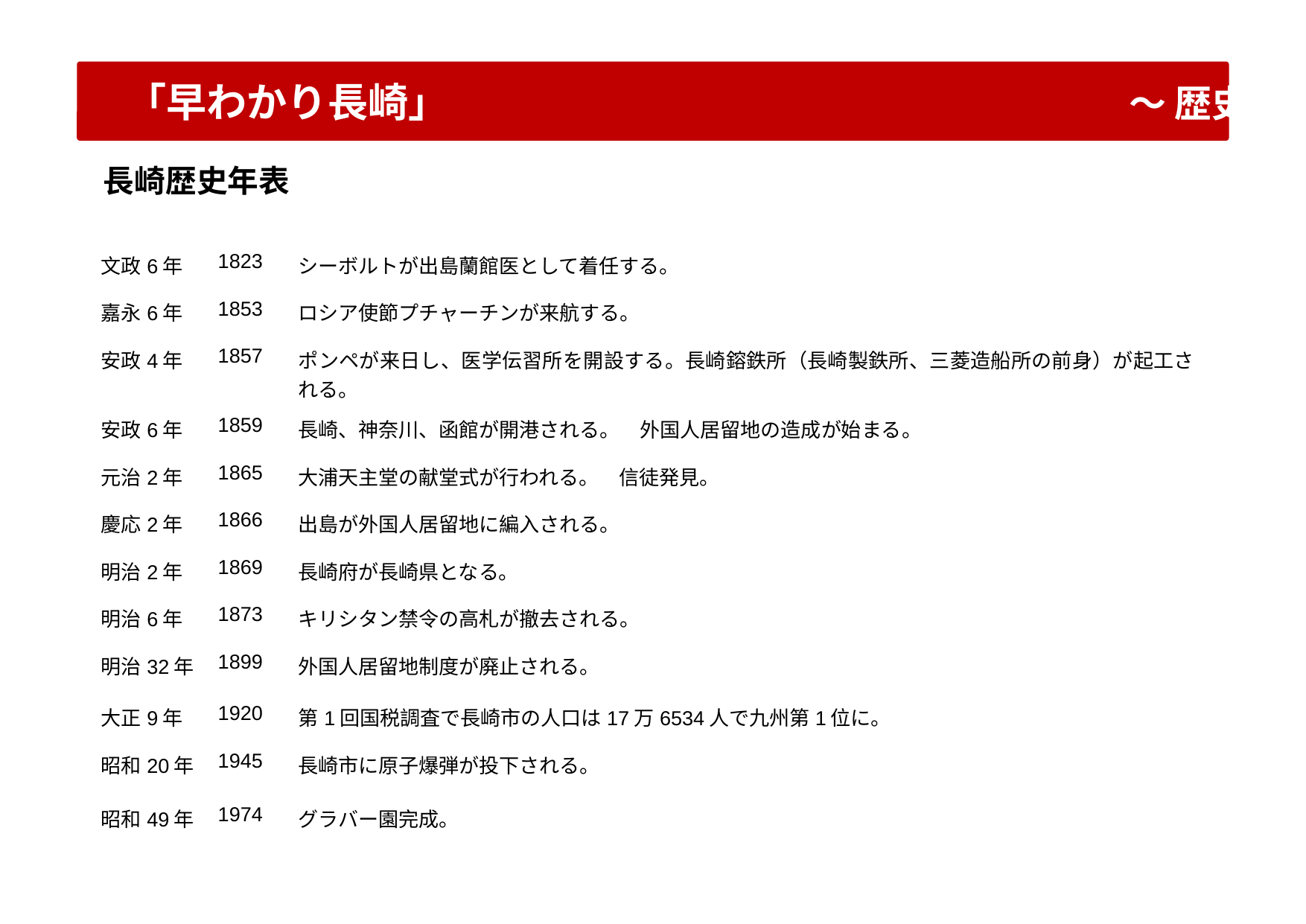

「早わかり長崎」　　　　　　　　　　　　　                    ～ 歴史 ⑤ ～
長崎歴史年表
| 文政6年 | 1823 | シーボルトが出島蘭館医として着任する。 |
| --- | --- | --- |
| 嘉永6年 | 1853 | ロシア使節プチャーチンが来航する。 |
| 安政4年 | 1857 | ポンペが来日し、医学伝習所を開設する。長崎鎔鉄所（長崎製鉄所、三菱造船所の前身）が起工される。 |
| 安政6年 | 1859 | 長崎、神奈川、函館が開港される。　外国人居留地の造成が始まる。 |
| 元治2年 | 1865 | 大浦天主堂の献堂式が行われる。　信徒発見。 |
| 慶応2年 | 1866 | 出島が外国人居留地に編入される。 |
| 明治2年 | 1869 | 長崎府が長崎県となる。 |
| 明治6年 | 1873 | キリシタン禁令の高札が撤去される。 |
| 明治32年 | 1899 | 外国人居留地制度が廃止される。 |
| 大正9年 | 1920 | 第1回国税調査で長崎市の人口は17万6534人で九州第1位に。 |
| 昭和20年 | 1945 | 長崎市に原子爆弾が投下される。 |
| 昭和49年 | 1974 | グラバー園完成。 |